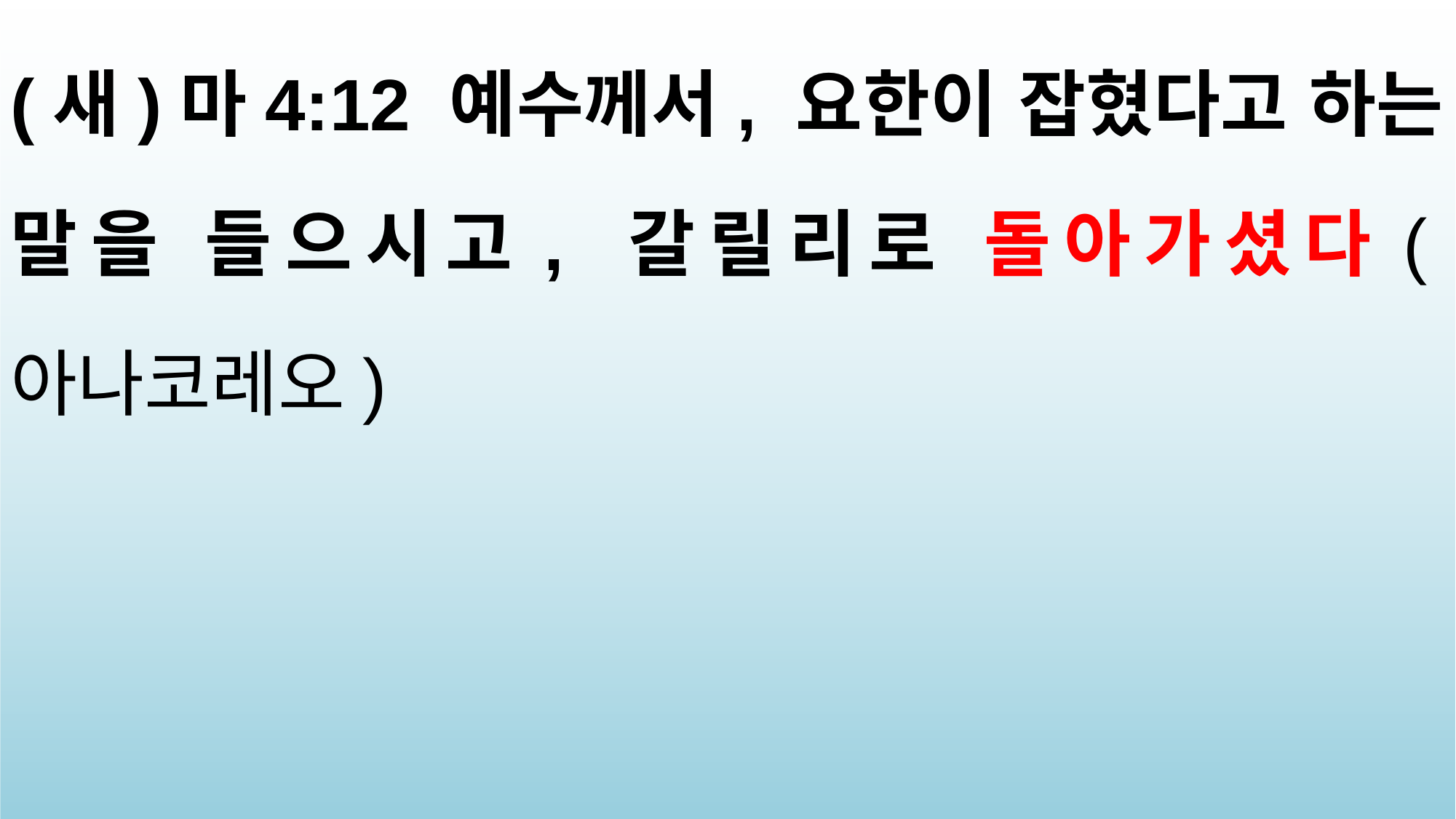

(새)마4:12 예수께서, 요한이 잡혔다고 하는 말을 들으시고, 갈릴리로 돌아가셨다(아나코레오)